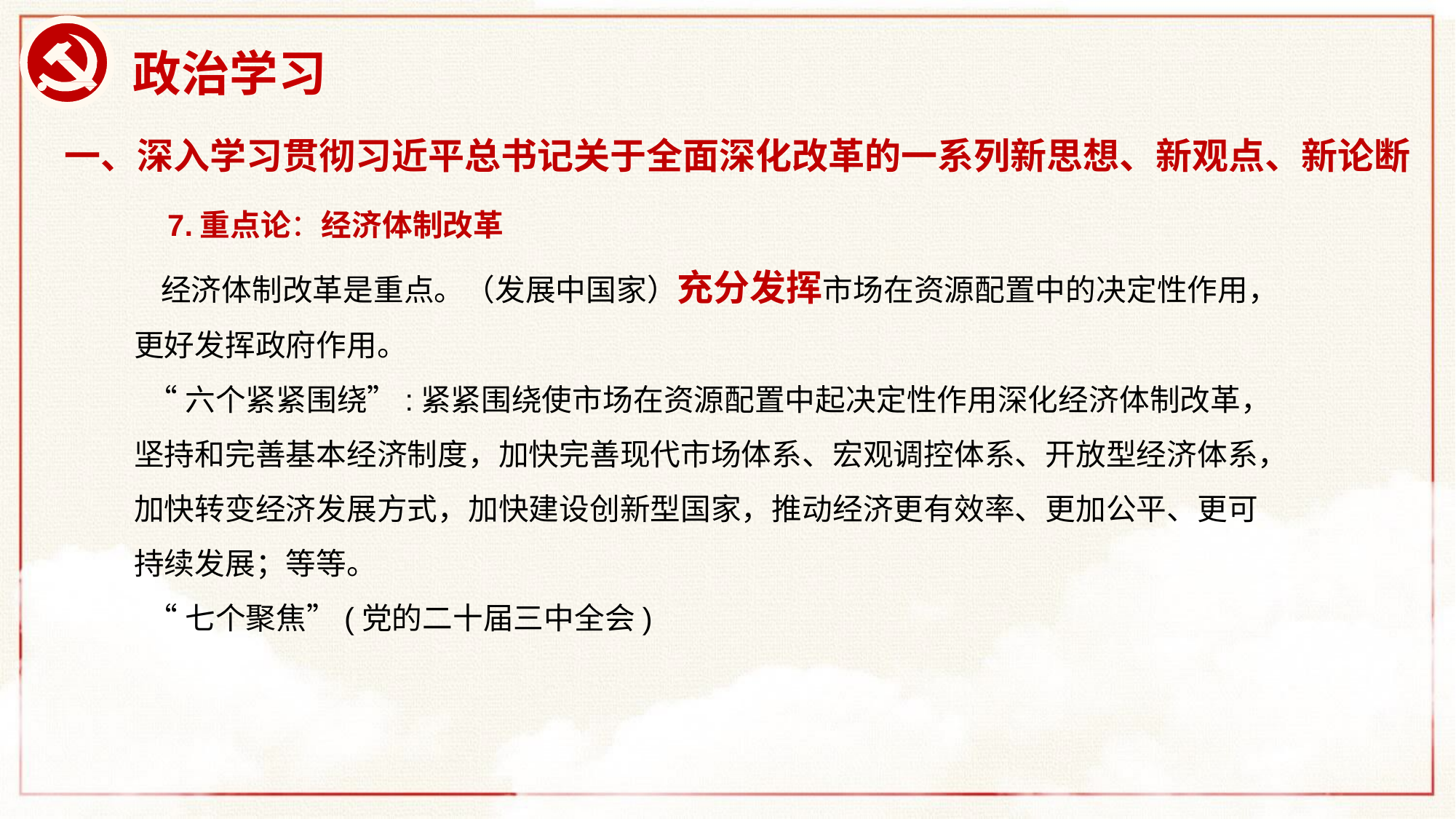

# 政治学习
一、深入学习贯彻习近平总书记关于全面深化改革的一系列新思想、新观点、新论断
    7.重点论：经济体制改革
    经济体制改革是重点。（发展中国家）充分发挥市场在资源配置中的决定性作用，更好发挥政府作用。
  “六个紧紧围绕”:紧紧围绕使市场在资源配置中起决定性作用深化经济体制改革，坚持和完善基本经济制度，加快完善现代市场体系、宏观调控体系、开放型经济体系，加快转变经济发展方式，加快建设创新型国家，推动经济更有效率、更加公平、更可持续发展；等等。
  “七个聚焦”(党的二十届三中全会)